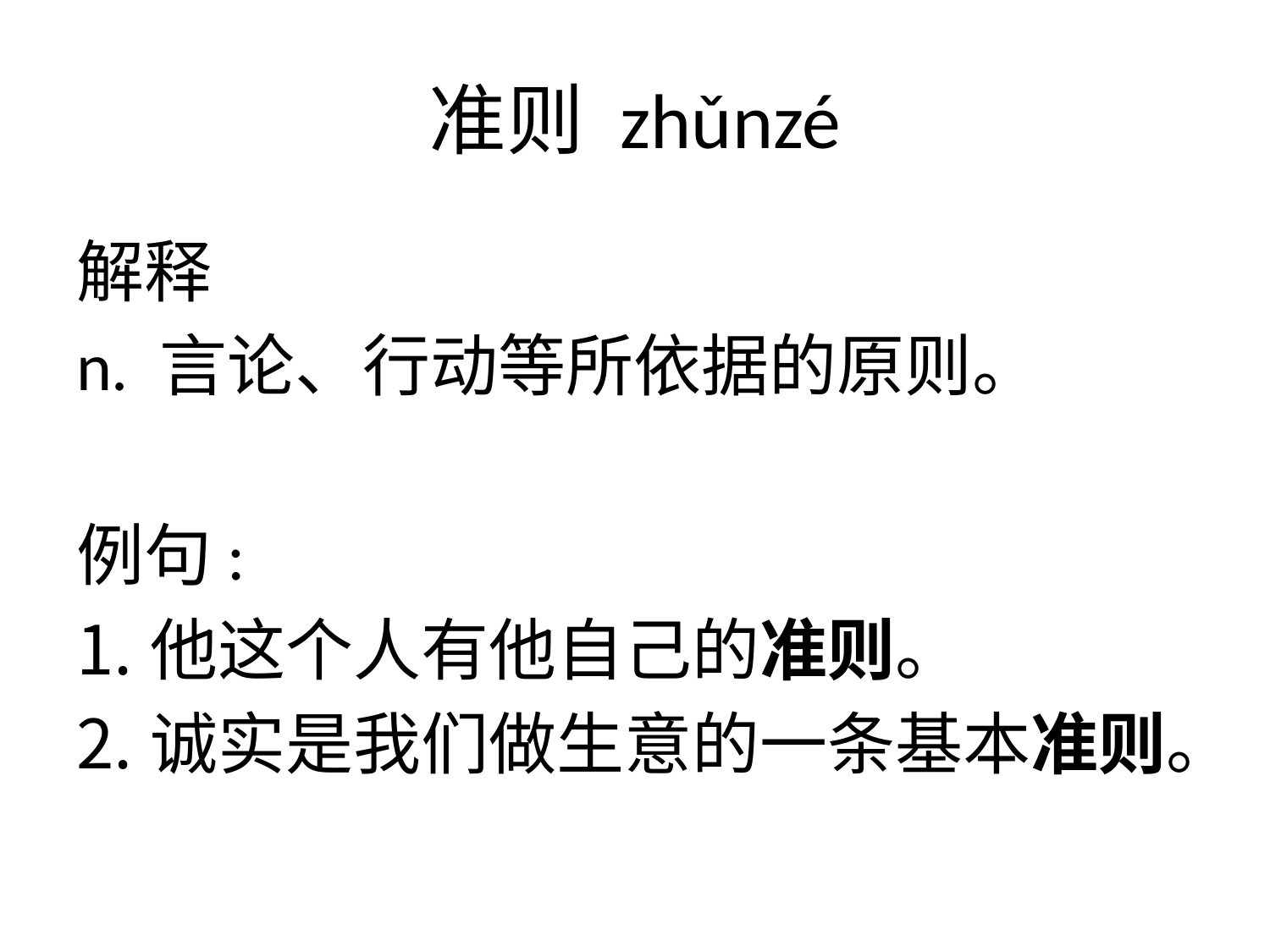

# 准则 zhǔnzé
解释
n. 言论、行动等所依据的原则。

例句:
他这个人有他自己的准则。
诚实是我们做生意的一条基本准则。